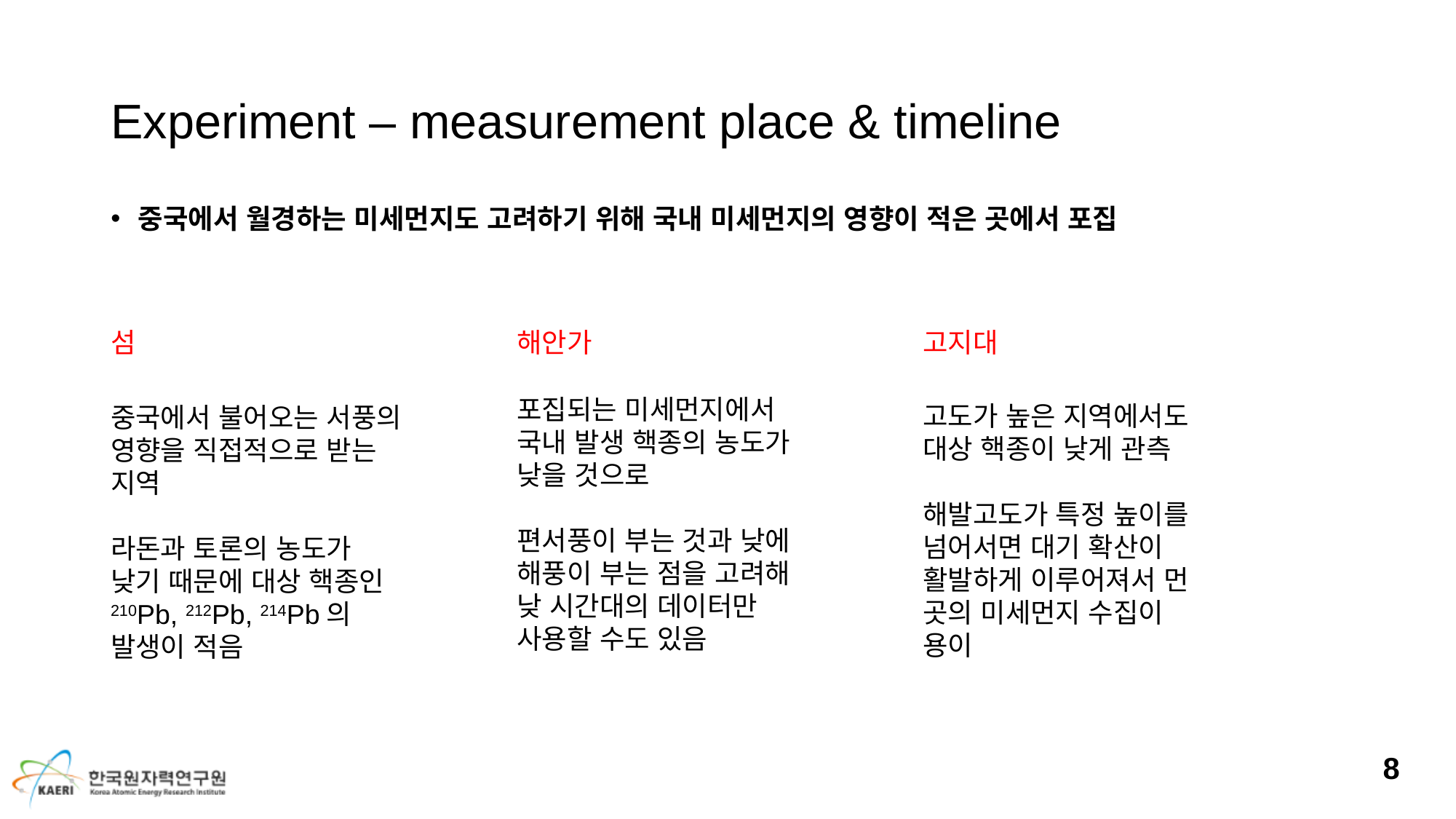

# Experiment – measurement place & timeline
중국에서 월경하는 미세먼지도 고려하기 위해 국내 미세먼지의 영향이 적은 곳에서 포집

섬
해안가
고지대

포집되는 미세먼지에서 국내 발생 핵종의 농도가 낮을 것으로

편서풍이 부는 것과 낮에 해풍이 부는 점을 고려해 낮 시간대의 데이터만 사용할 수도 있음

고도가 높은 지역에서도 대상 핵종이 낮게 관측

해발고도가 특정 높이를 넘어서면 대기 확산이 활발하게 이루어져서 먼 곳의 미세먼지 수집이 용이

중국에서 불어오는 서풍의 영향을 직접적으로 받는 지역

라돈과 토론의 농도가 낮기 때문에 대상 핵종인 210Pb, 212Pb, 214Pb의 발생이 적음

8